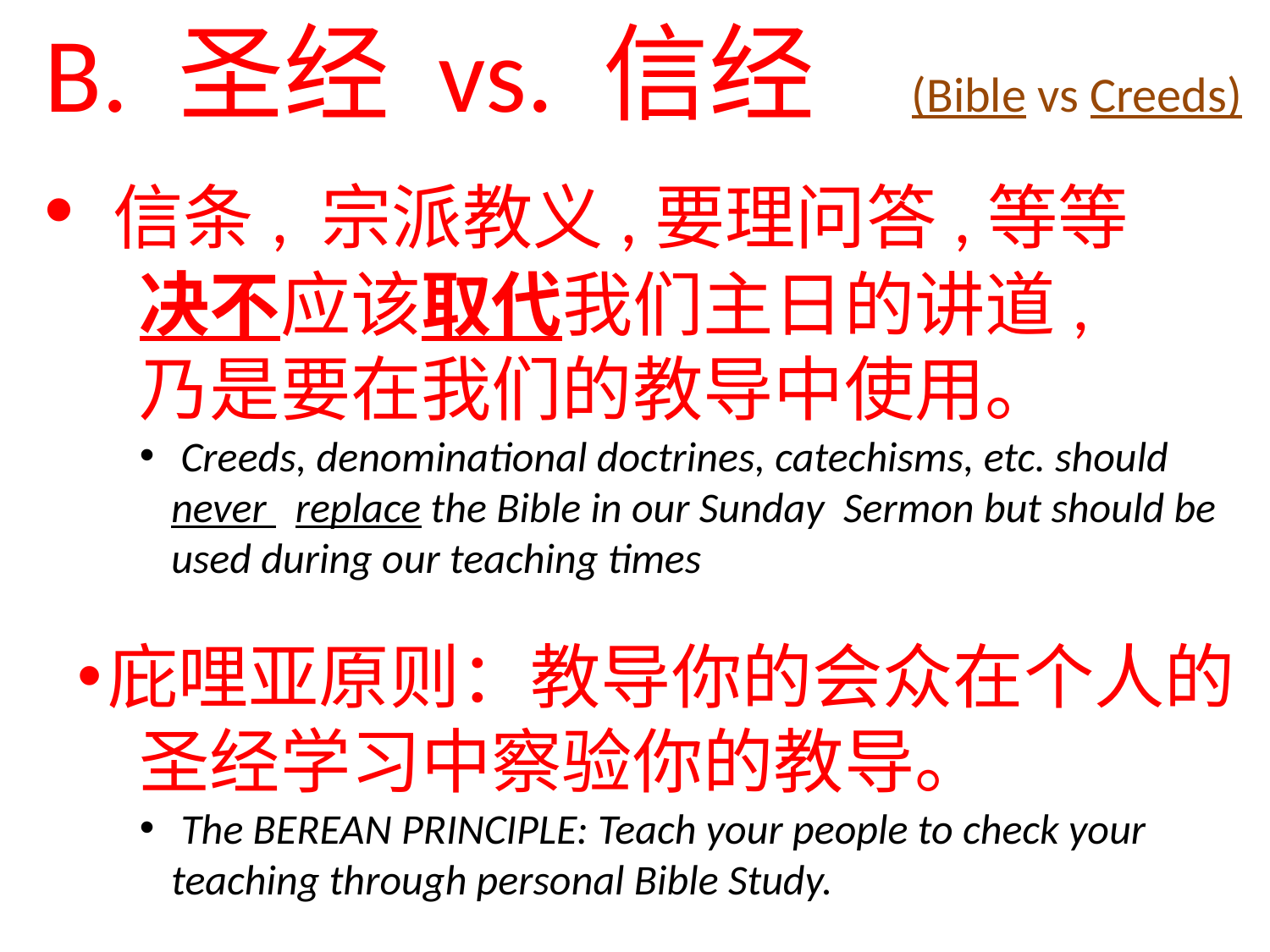

B. 圣经 vs. 信经   (Bible vs Creeds)

 信条, 宗派教义,要理问答,等等      决不应该取代我们主日的讲道,        乃是要在我们的教导中使用。
 Creeds, denominational doctrines, catechisms, etc. should never   replace the Bible in our Sunday  Sermon but should be used during our teaching times

庇哩亚原则：教导你的会众在个人的圣经学习中察验你的教导。
 The BEREAN PRINCIPLE: Teach your people to check your teaching through personal Bible Study.